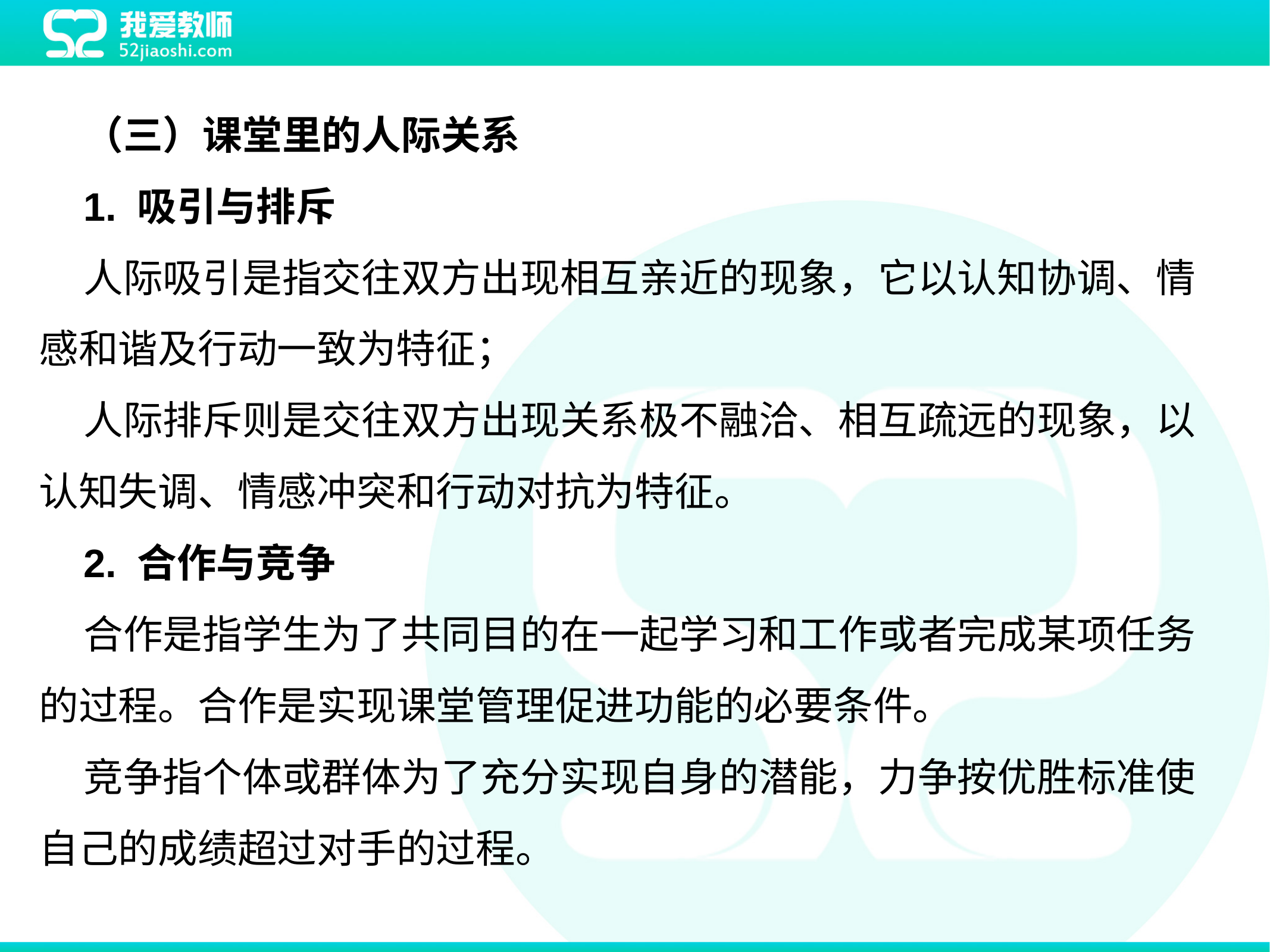

（三）课堂里的人际关系
1. 吸引与排斥
人际吸引是指交往双方出现相互亲近的现象，它以认知协调、情感和谐及行动一致为特征；
人际排斥则是交往双方出现关系极不融洽、相互疏远的现象，以认知失调、情感冲突和行动对抗为特征。
2. 合作与竞争
合作是指学生为了共同目的在一起学习和工作或者完成某项任务的过程。合作是实现课堂管理促进功能的必要条件。
竞争指个体或群体为了充分实现自身的潜能，力争按优胜标准使自己的成绩超过对手的过程。